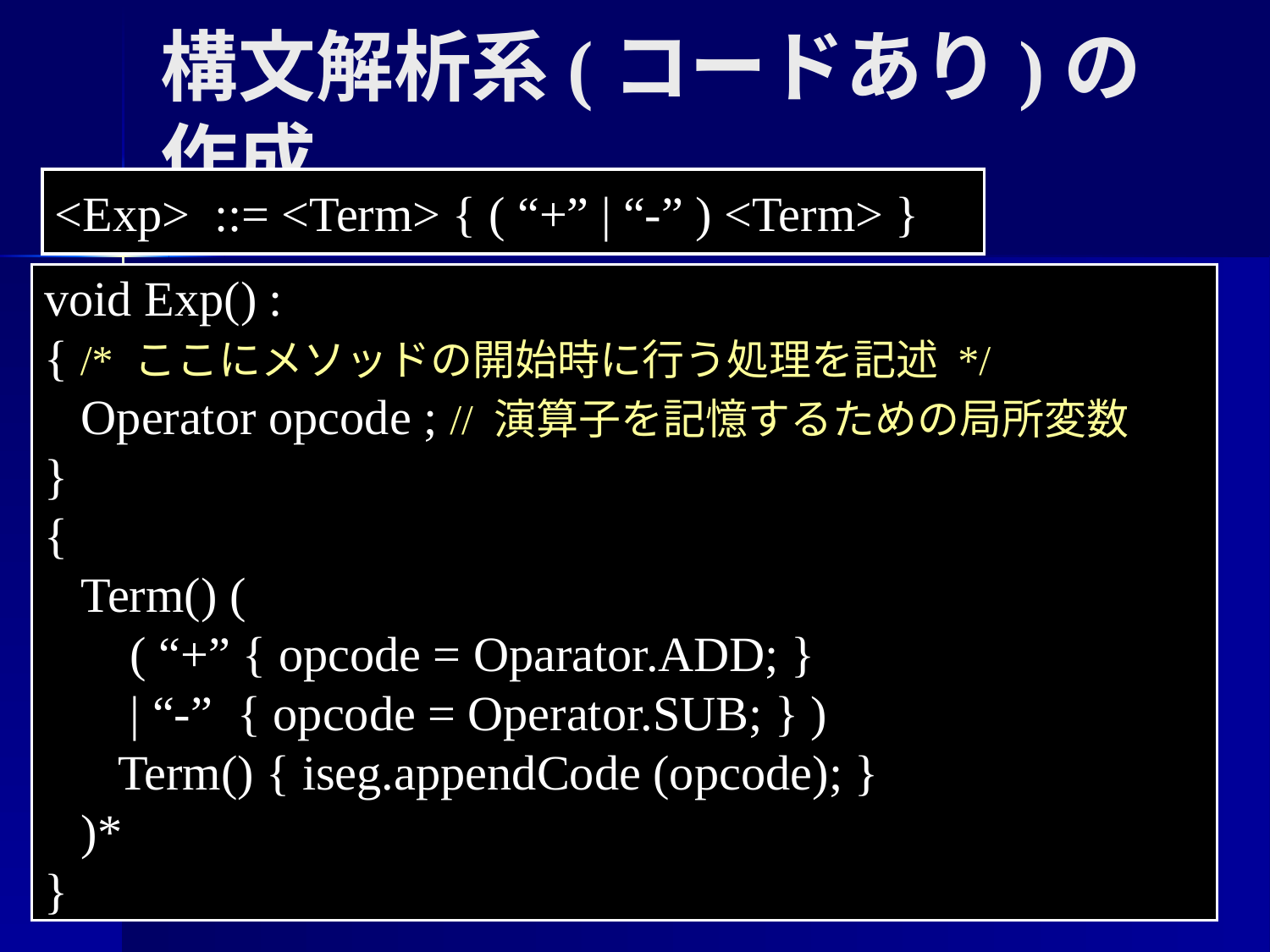

構文解析系(コードあり)の作成
<Exp>  ::= <Term> { ( “+” | “-” ) <Term> }
void Exp() :
{ /* ここにメソッドの開始時に行う処理を記述 */
   Operator opcode ; // 演算子を記憶するための局所変数
}
{
   Term() (
       ( “+” { opcode = Oparator.ADD; }
       | “-”  { opcode = Operator.SUB; } )
      Term() { iseg.appendCode (opcode); }
   )*
}